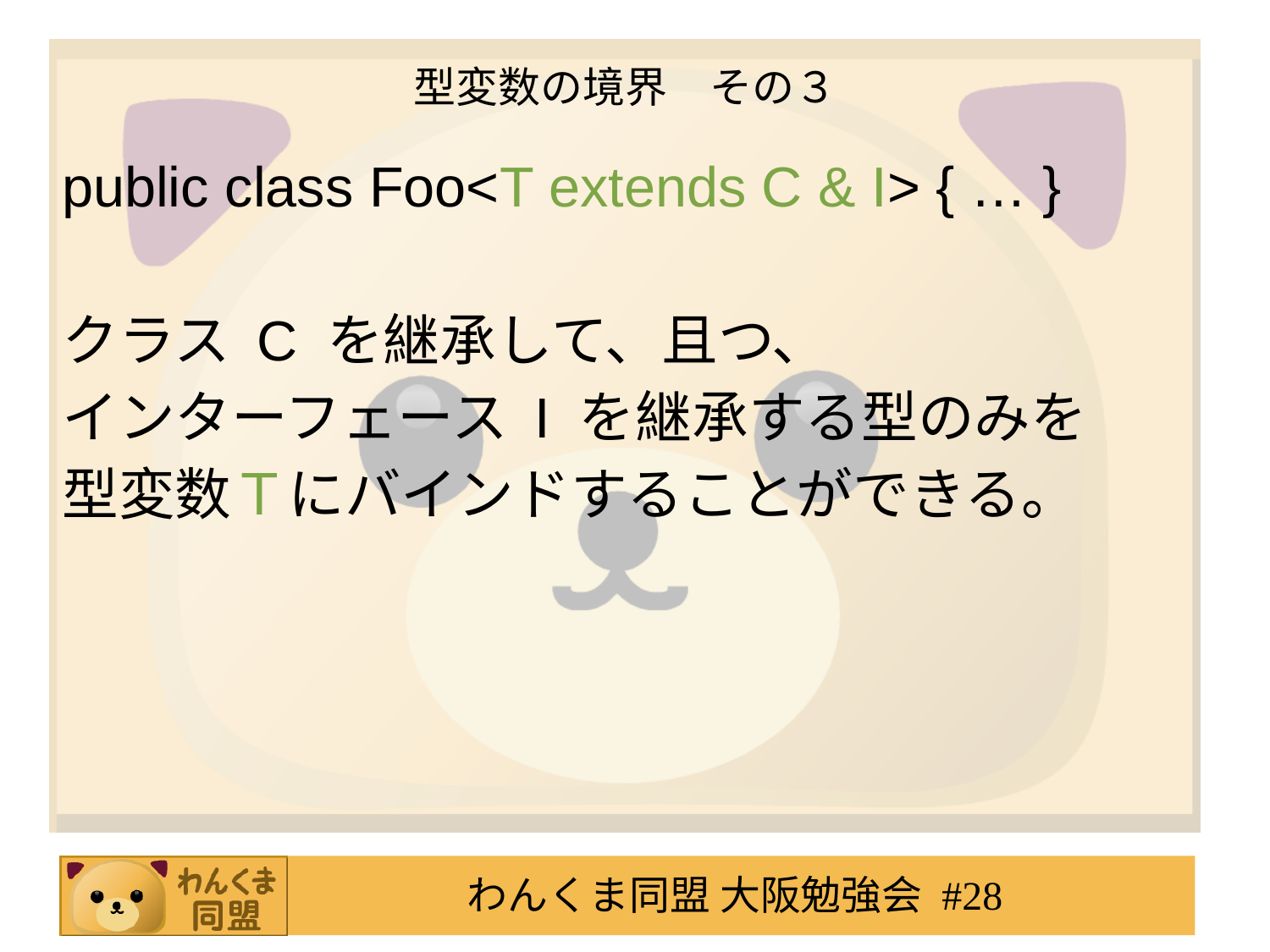

# 型変数の境界　その３
public class Foo<T extends C & I> { … }

クラス C を継承して、且つ、
インターフェース I を継承する型のみを
型変数Ｔにバインドすることができる。